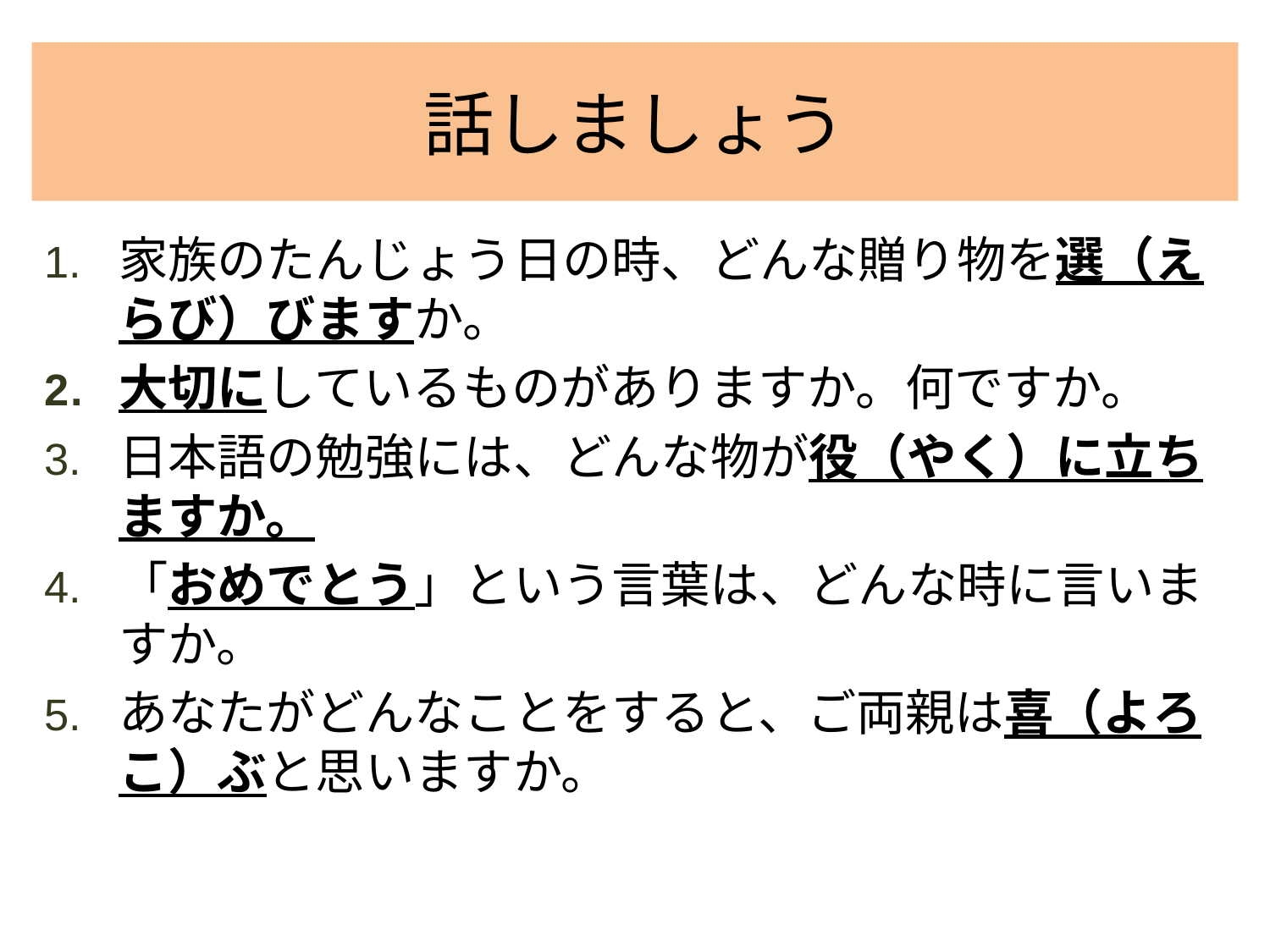

# 話しましょう
家族のたんじょう日の時、どんな贈り物を選（えらび）びますか。
大切にしているものがありますか。何ですか。
日本語の勉強には、どんな物が役（やく）に立ちますか。
「おめでとう」という言葉は、どんな時に言いますか。
あなたがどんなことをすると、ご両親は喜（よろこ）ぶと思いますか。